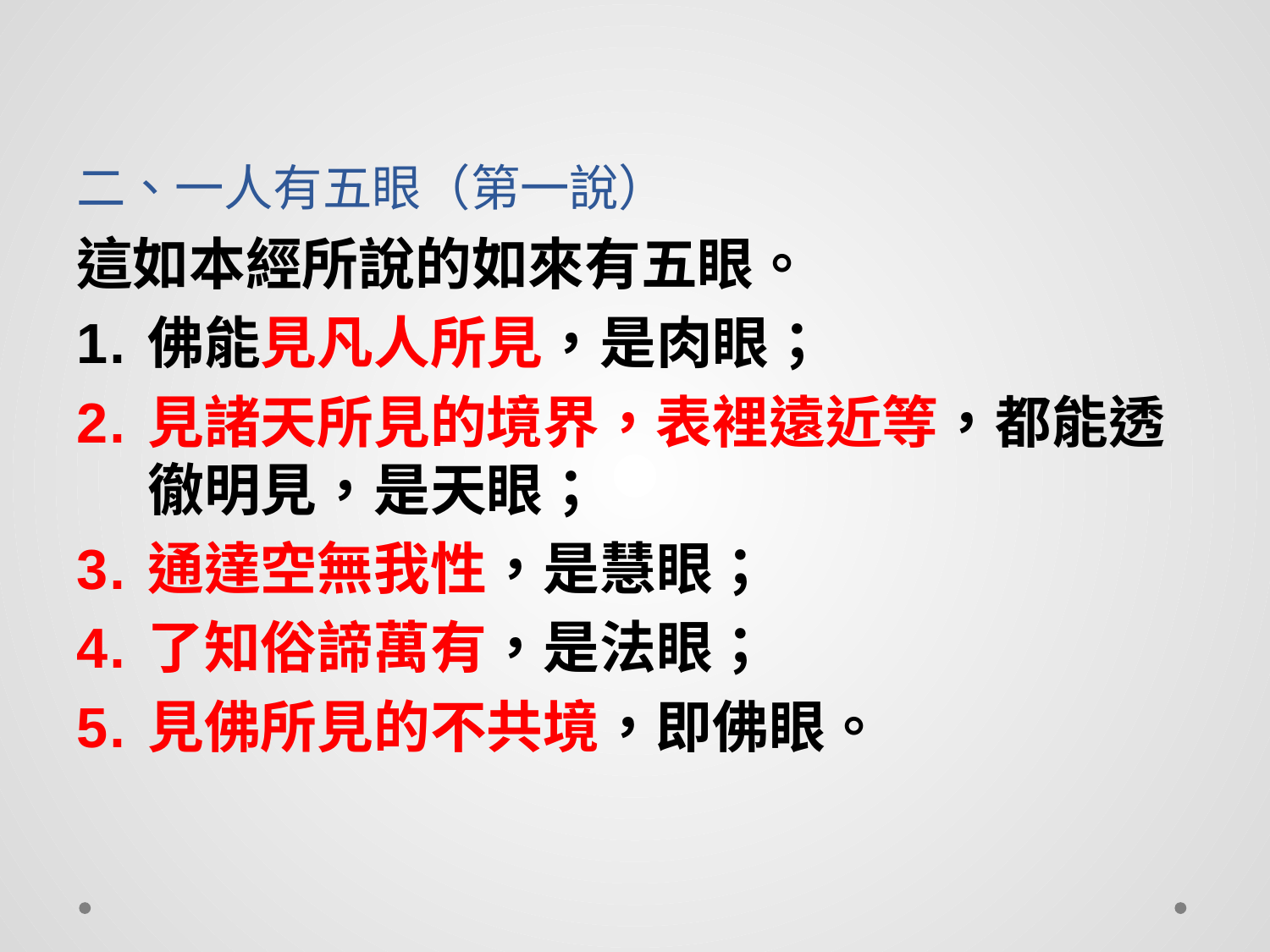

# 二、一人有五眼（第一說）
這如本經所說的如來有五眼。
佛能見凡人所見，是肉眼；
見諸天所見的境界，表裡遠近等，都能透徹明見，是天眼；
通達空無我性，是慧眼；
了知俗諦萬有，是法眼；
見佛所見的不共境，即佛眼。